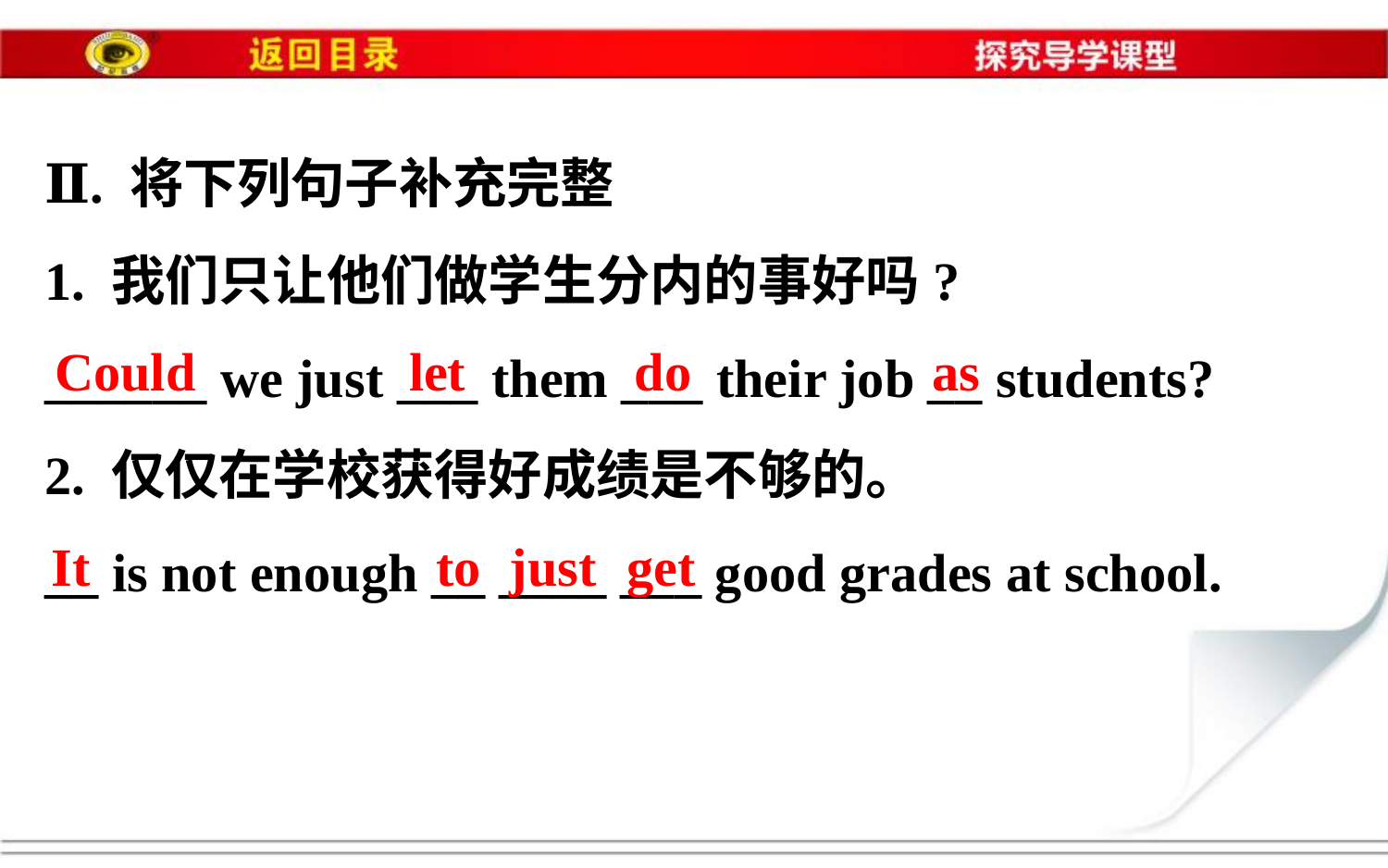

Ⅱ. 将下列句子补充完整
1. 我们只让他们做学生分内的事好吗?
______ we just ___ them ___ their job __ students?
2. 仅仅在学校获得好成绩是不够的。
__ is not enough __ ____ ___ good grades at school.
Could
let
do
as
It
to
just
get